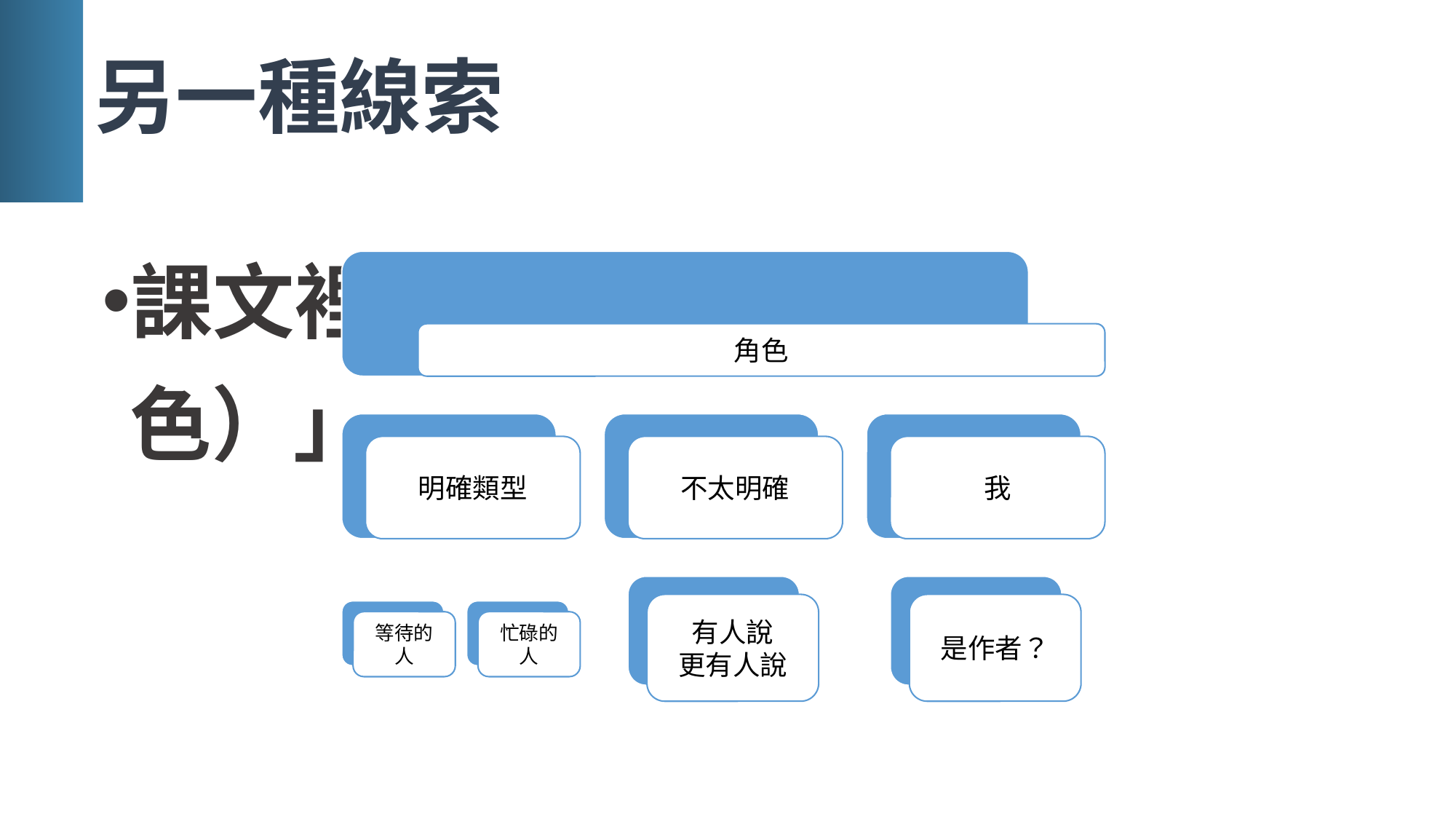

# 另一種線索
課文裡有不同的「人（角色）」

角色
明確類型
等待的人
忙碌的人
不太明確
是作者？
我
有人說
更有人說